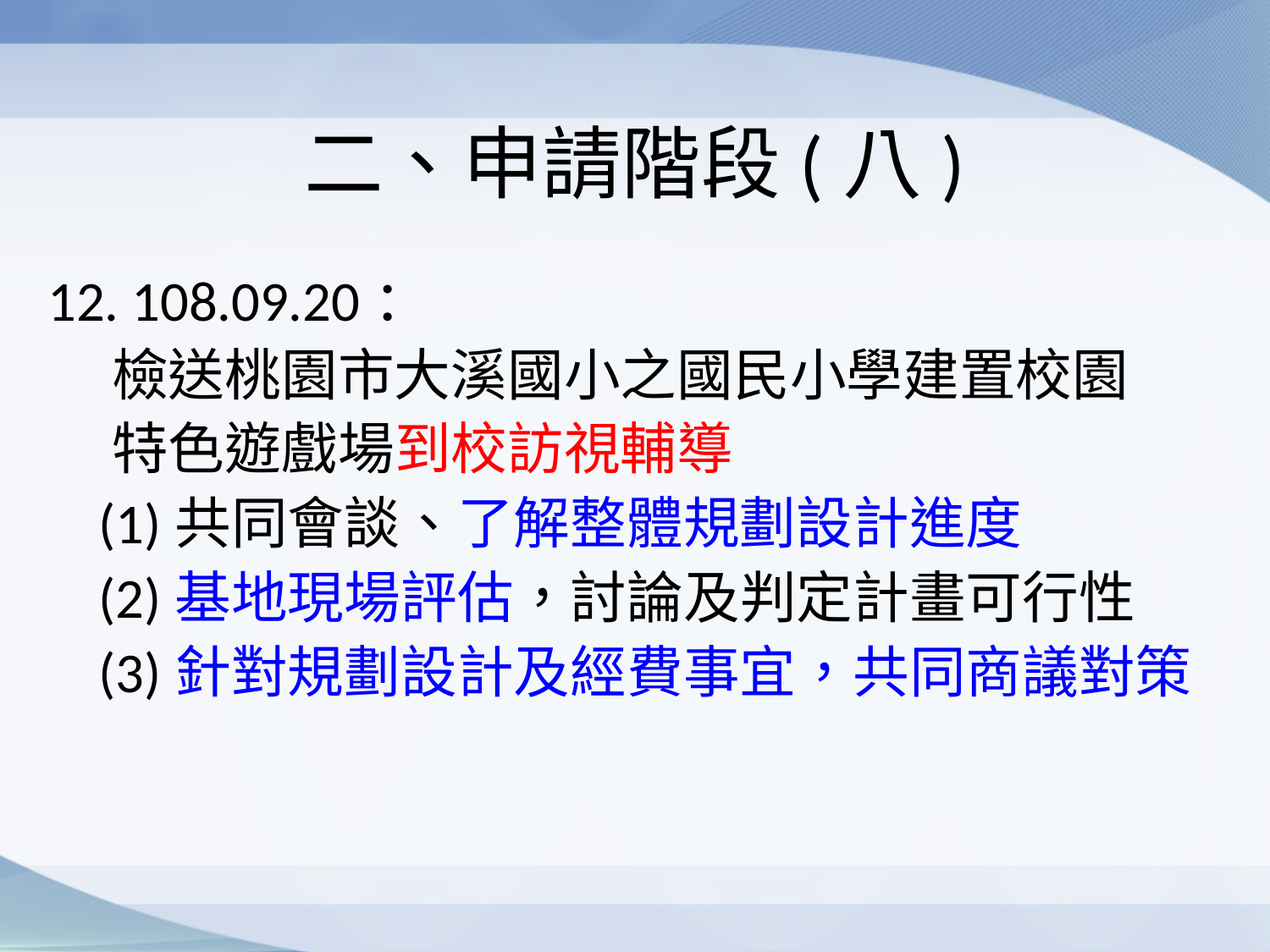

# 二、申請階段(八)
12. 108.09.20：
    檢送桃園市大溪國小之國民小學建置校園
    特色遊戲場到校訪視輔導
    (1)共同會談、了解整體規劃設計進度
    (2)基地現場評估，討論及判定計畫可行性
    (3)針對規劃設計及經費事宜，共同商議對策